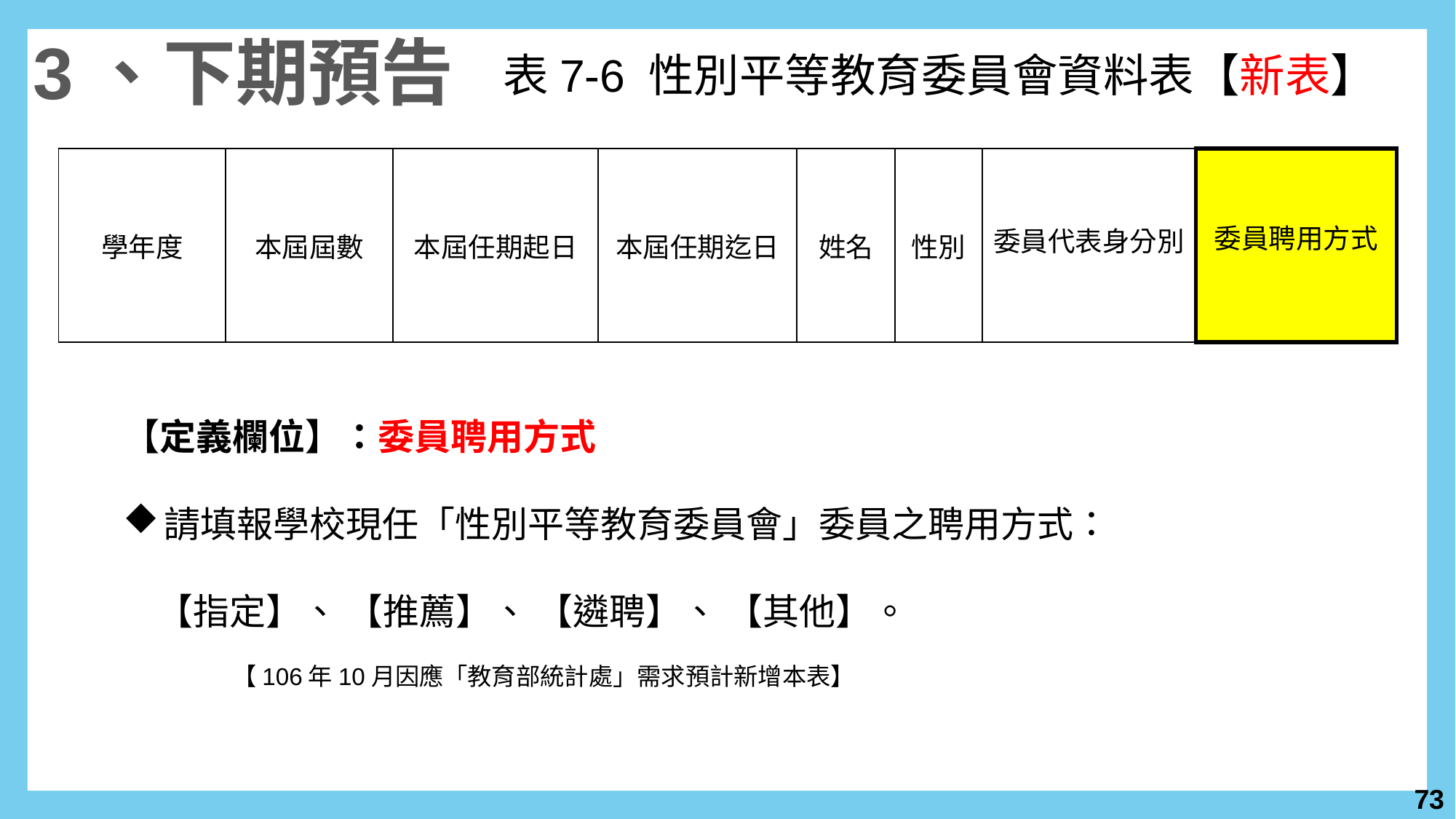

3、下期預告
表7-6 性別平等教育委員會資料表【新表】

| 學年度 | 本屆屆數 | 本屆任期起日 | 本屆任期迄日 | 姓名 | 性別 | 委員代表身分別 | 委員聘用方式 |
| --- | --- | --- | --- | --- | --- | --- | --- |
【定義欄位】：委員聘用方式
請填報學校現任「性別平等教育委員會」委員之聘用方式：
   【指定】、 【推薦】、 【遴聘】、 【其他】。
	【106年10月因應「教育部統計處」需求預計新增本表】
73